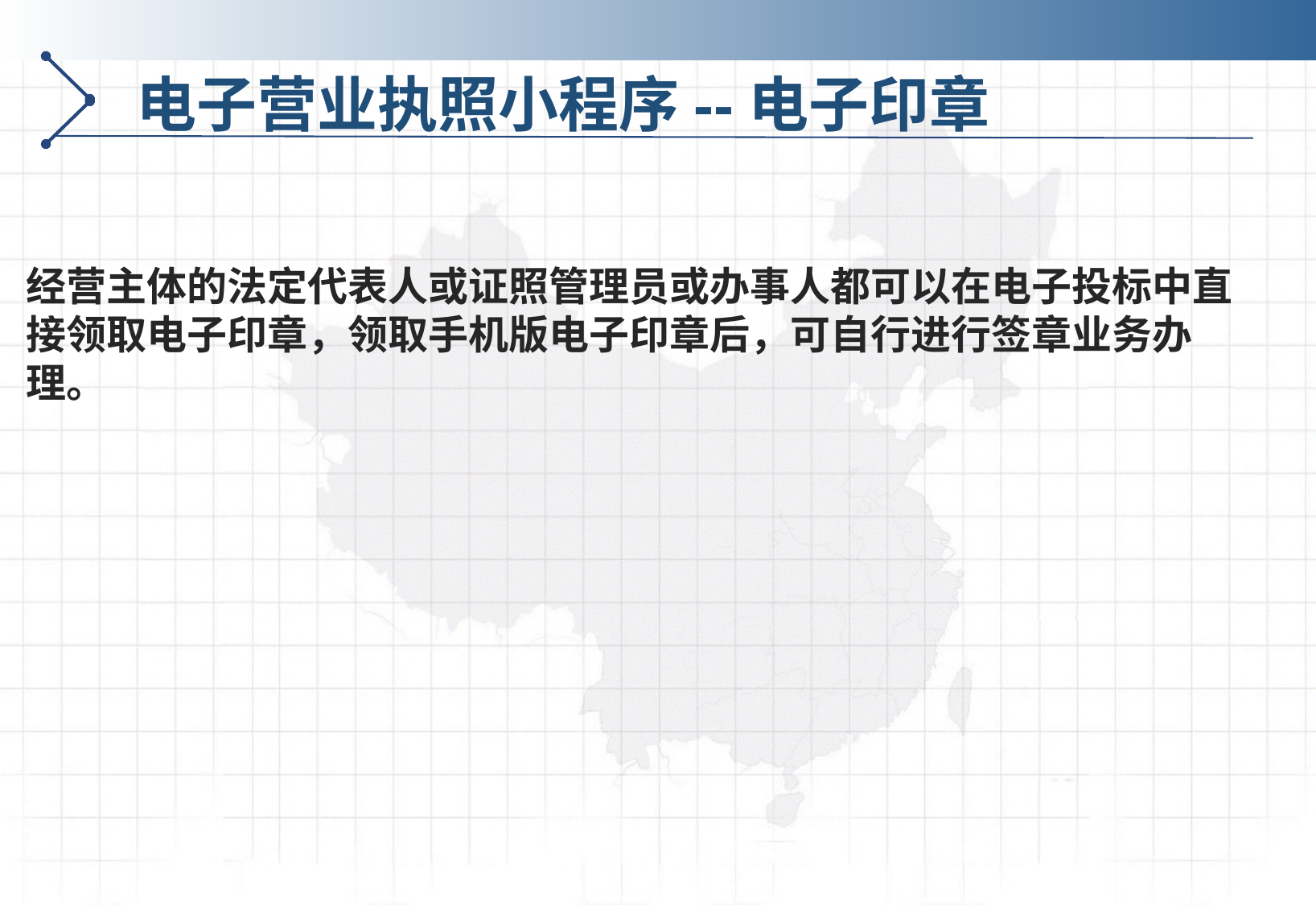

电子营业执照小程序--电子印章

经营主体的法定代表人或证照管理员或办事人都可以在电子投标中直接领取电子印章，领取手机版电子印章后，可自行进行签章业务办理。